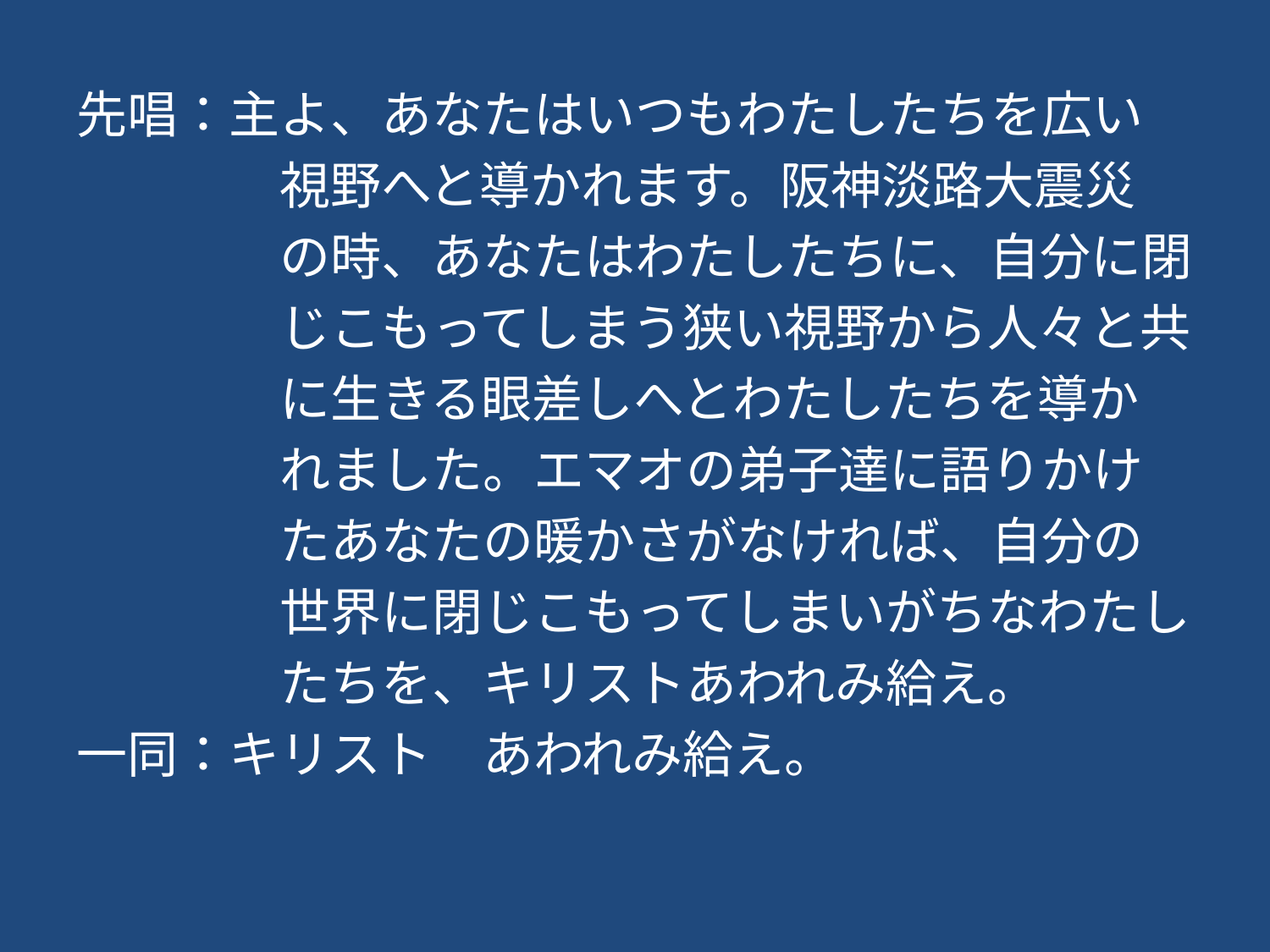

#
先唱：主よ、あなたはいつもわたしたちを広い
　　　　視野へと導かれます。阪神淡路大震災
　　　　の時、あなたはわたしたちに、自分に閉
　　　　じこもってしまう狭い視野から人々と共
　　　　に生きる眼差しへとわたしたちを導か
　　　　れました。エマオの弟子達に語りかけ
　　　　たあなたの暖かさがなければ、自分の
　　　　世界に閉じこもってしまいがちなわたし
　　　　たちを、キリストあわれみ給え。
一同：キリスト　あわれみ給え。